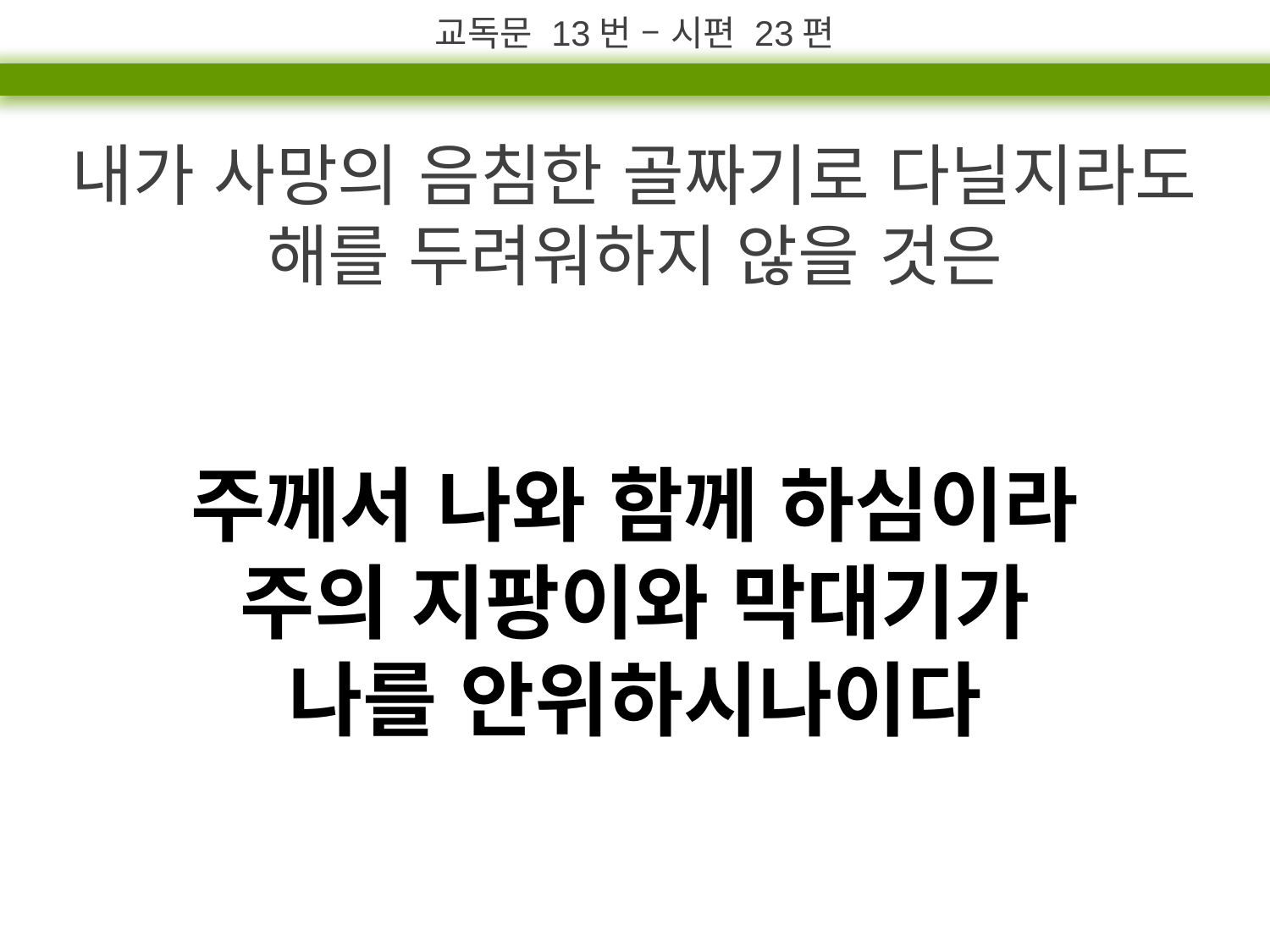

교독문 13번 – 시편 23편

내가 사망의 음침한 골짜기로 다닐지라도
해를 두려워하지 않을 것은
주께서 나와 함께 하심이라
주의 지팡이와 막대기가
나를 안위하시나이다